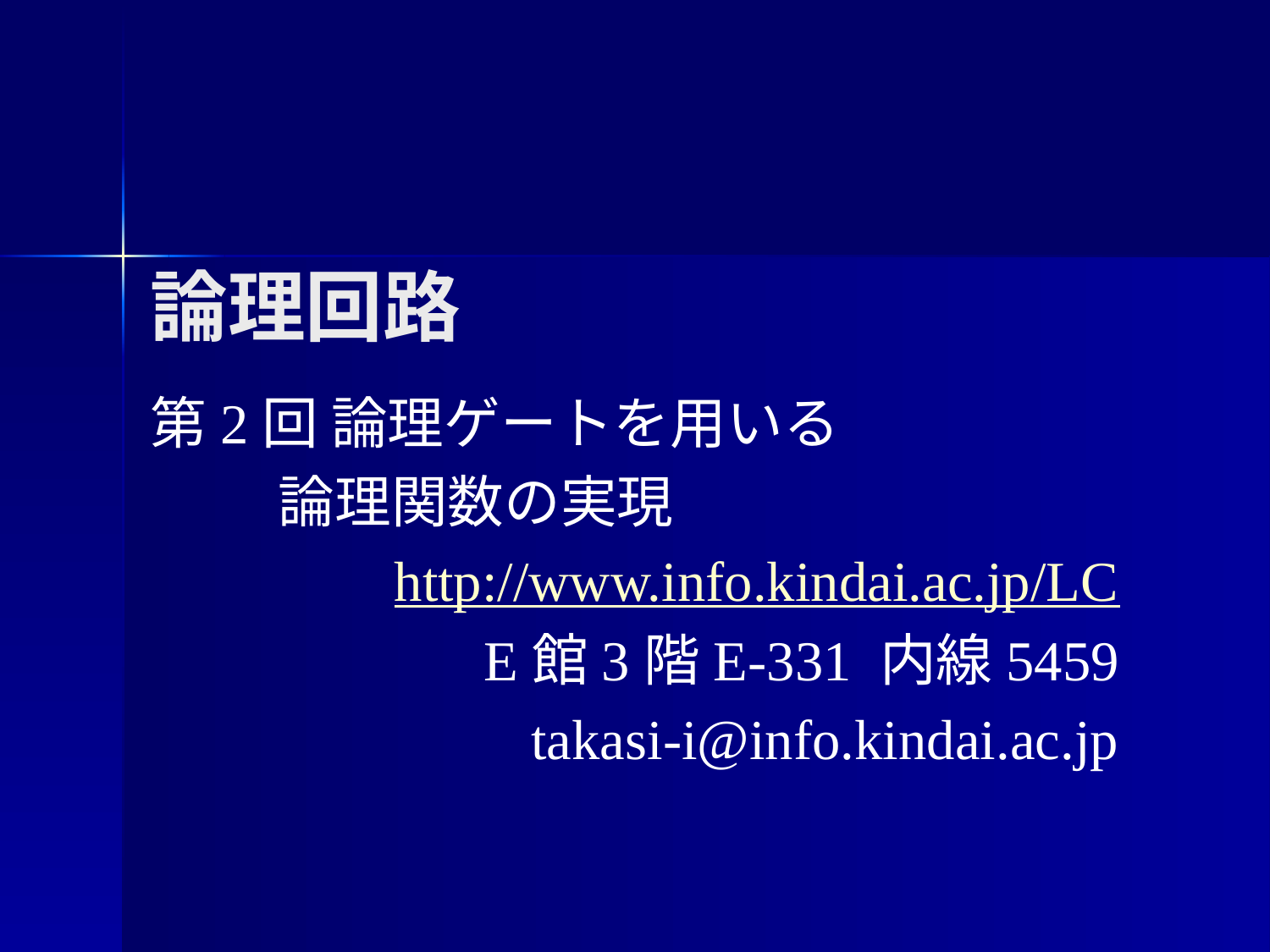

# 論理回路
第2回 論理ゲートを用いる
         論理関数の実現
http://www.info.kindai.ac.jp/LC
E館3階E-331 内線5459
takasi-i@info.kindai.ac.jp